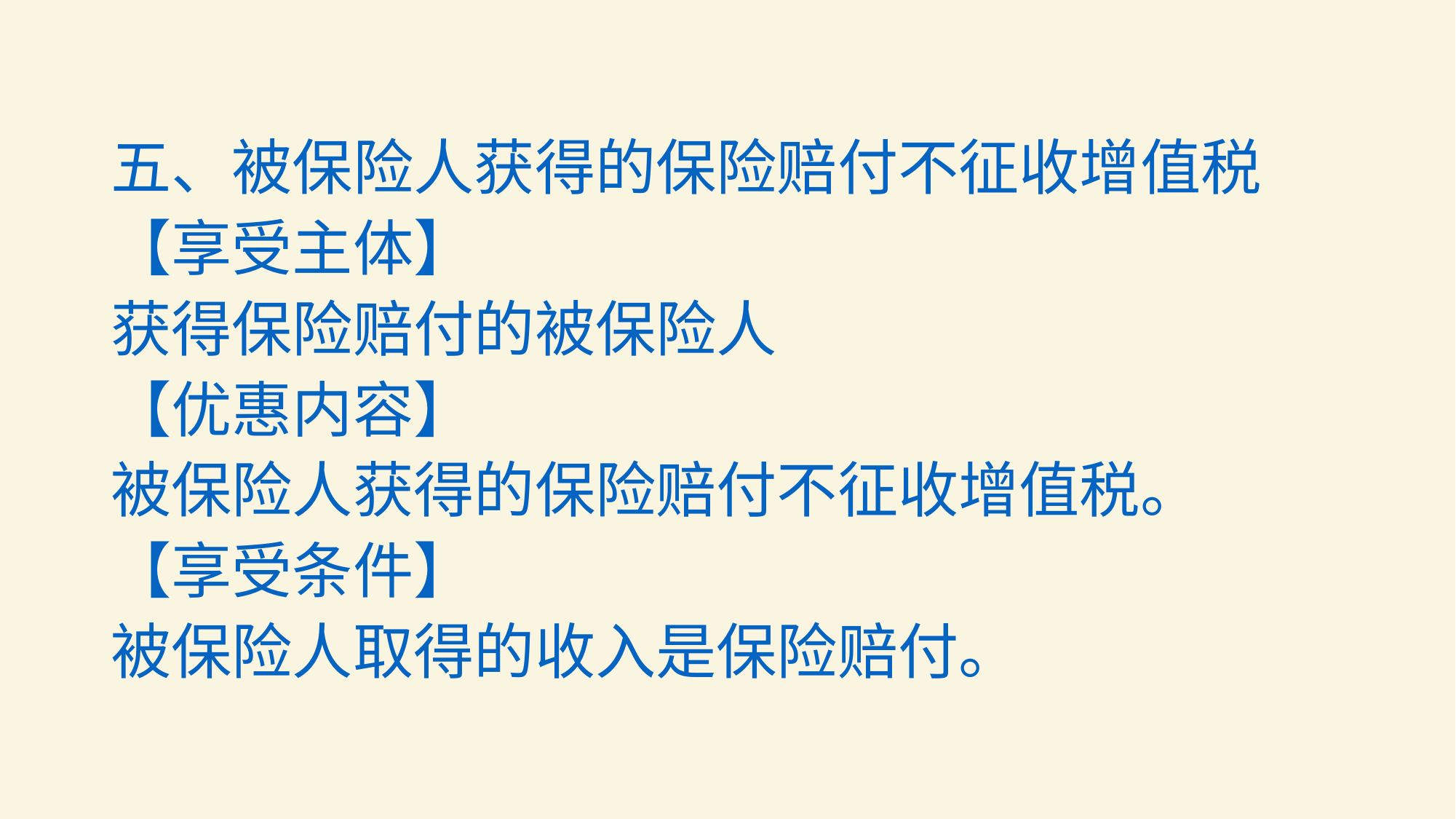

五、被保险人获得的保险赔付不征收增值税
【享受主体】
获得保险赔付的被保险人
【优惠内容】
被保险人获得的保险赔付不征收增值税。
【享受条件】
被保险人取得的收入是保险赔付。